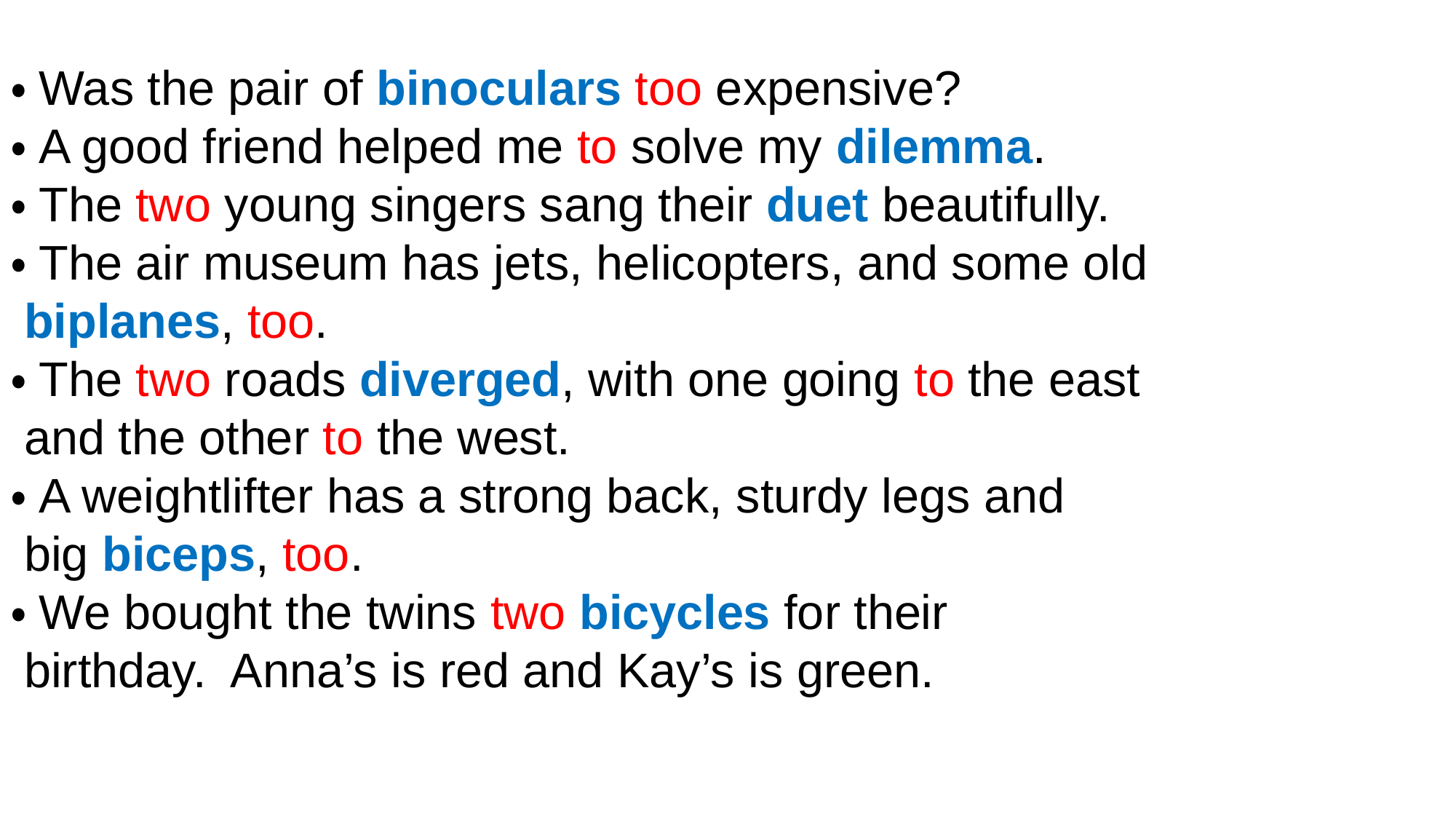

・Was the pair of binoculars too expensive?
・A good friend helped me to solve my dilemma.
・The two young singers sang their duet beautifully.
・The air museum has jets, helicopters, and some old
 biplanes, too.
・The two roads diverged, with one going to the east
 and the other to the west.
・A weightlifter has a strong back, sturdy legs and
 big biceps, too.
・We bought the twins two bicycles for their
 birthday.  Anna’s is red and Kay’s is green.